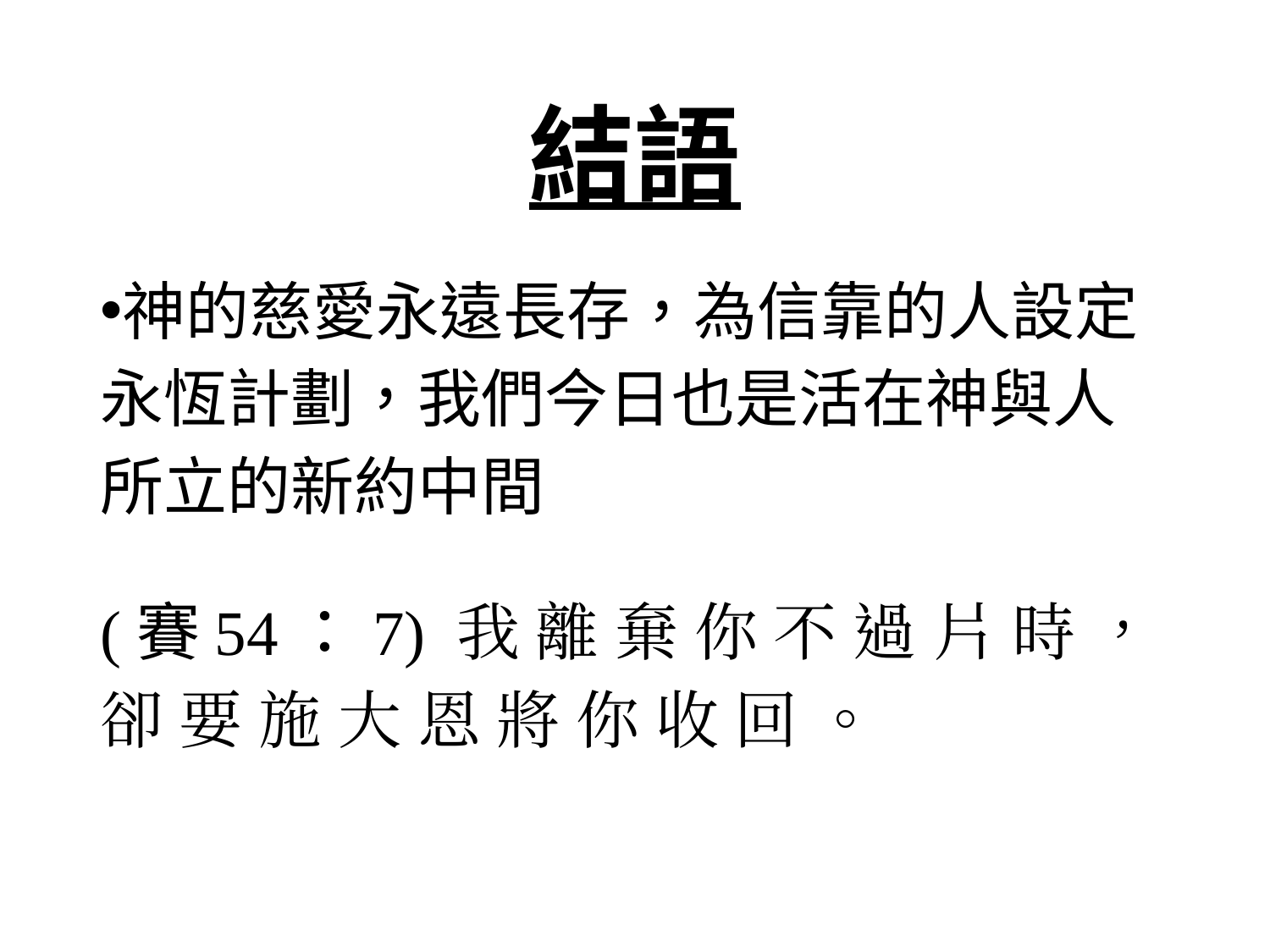

# 結語
神的慈愛永遠長存，為信靠的人設定永恆計劃，我們今日也是活在神與人所立的新約中間

(賽54：7) 我 離 棄 你 不 過 片 時 ， 卻 要 施 大 恩 將 你 收 回 。